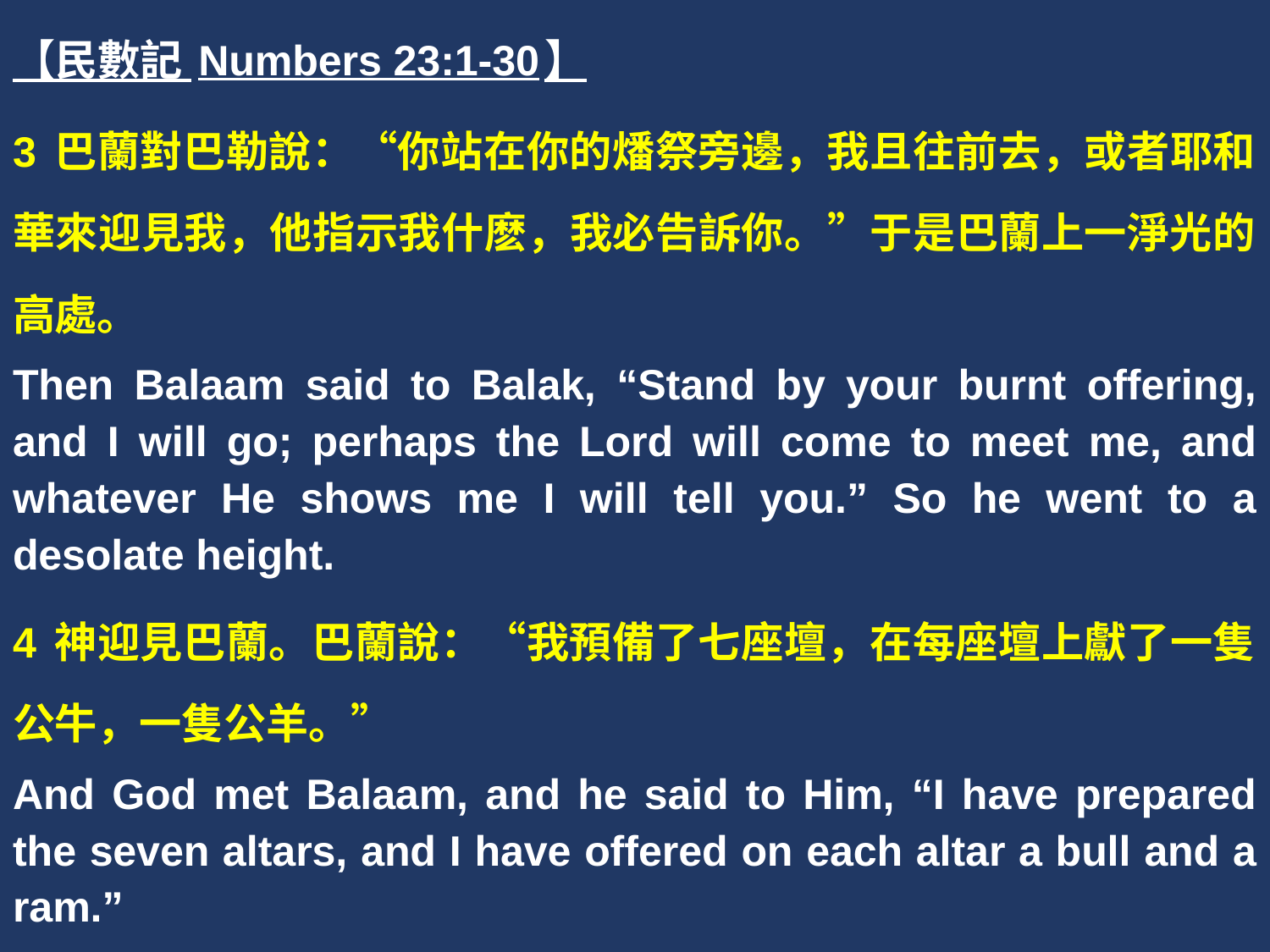

【民數記 Numbers 23:1-30】
3 巴蘭對巴勒說：“你站在你的燔祭旁邊，我且往前去，或者耶和華來迎見我，他指示我什麽，我必告訴你。”于是巴蘭上一淨光的高處。
Then Balaam said to Balak, “Stand by your burnt offering, and I will go; perhaps the Lord will come to meet me, and whatever He shows me I will tell you.” So he went to a desolate height.
4 神迎見巴蘭。巴蘭說：“我預備了七座壇，在每座壇上獻了一隻公牛，一隻公羊。”
And God met Balaam, and he said to Him, “I have prepared the seven altars, and I have offered on each altar a bull and a ram.”